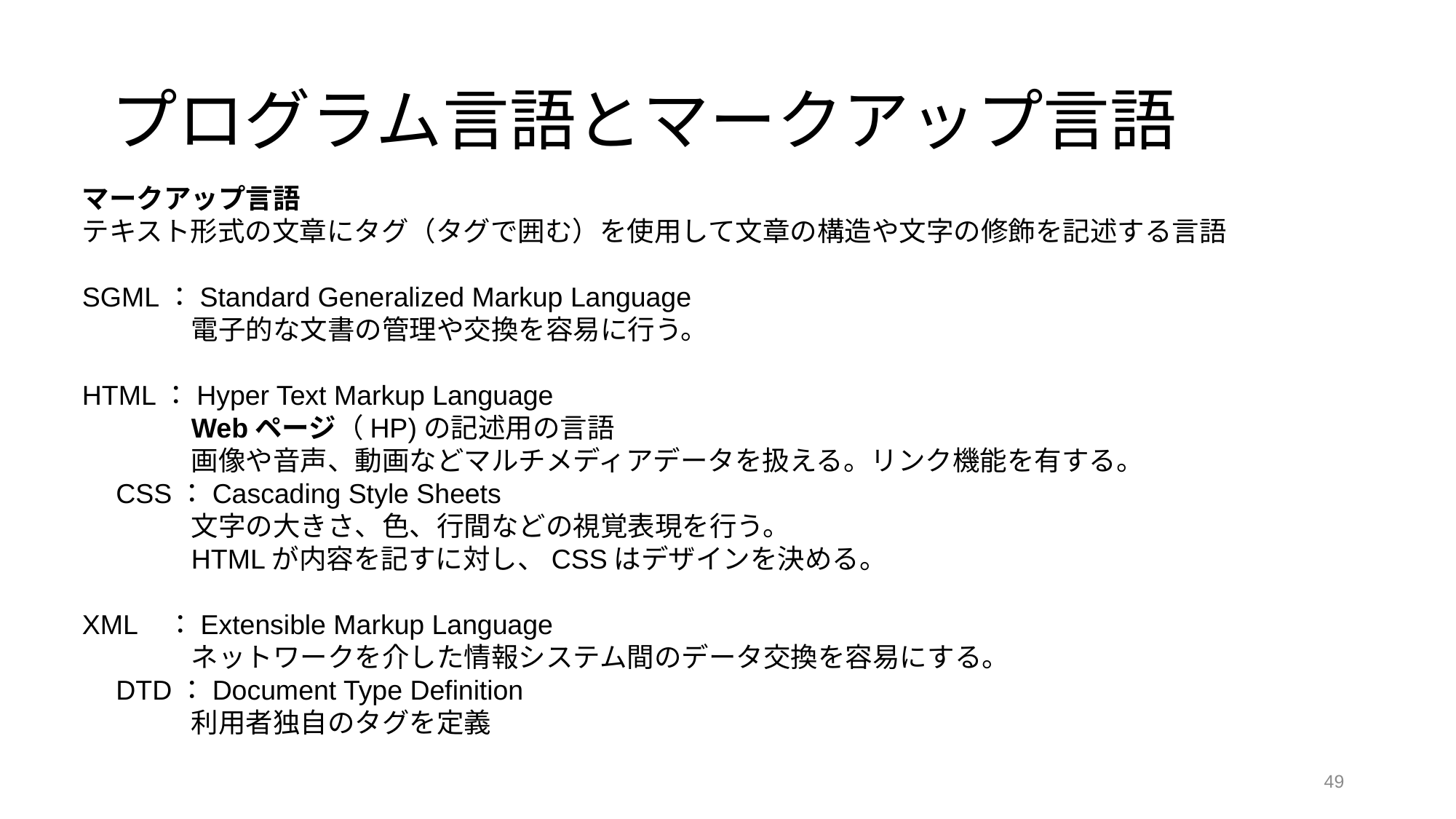

# プログラム言語とマークアップ言語
マークアップ言語
テキスト形式の文章にタグ（タグで囲む）を使用して文章の構造や文字の修飾を記述する言語

SGML：Standard Generalized Markup Language
	電子的な文書の管理や交換を容易に行う。

HTML：Hyper Text Markup Language
	Webページ（HP)の記述用の言語
	画像や音声、動画などマルチメディアデータを扱える。リンク機能を有する。
　CSS：Cascading Style Sheets
	文字の大きさ、色、行間などの視覚表現を行う。
	HTMLが内容を記すに対し、CSSはデザインを決める。

XML   ：Extensible Markup Language
	ネットワークを介した情報システム間のデータ交換を容易にする。
　DTD：Document Type Definition
	利用者独自のタグを定義

49